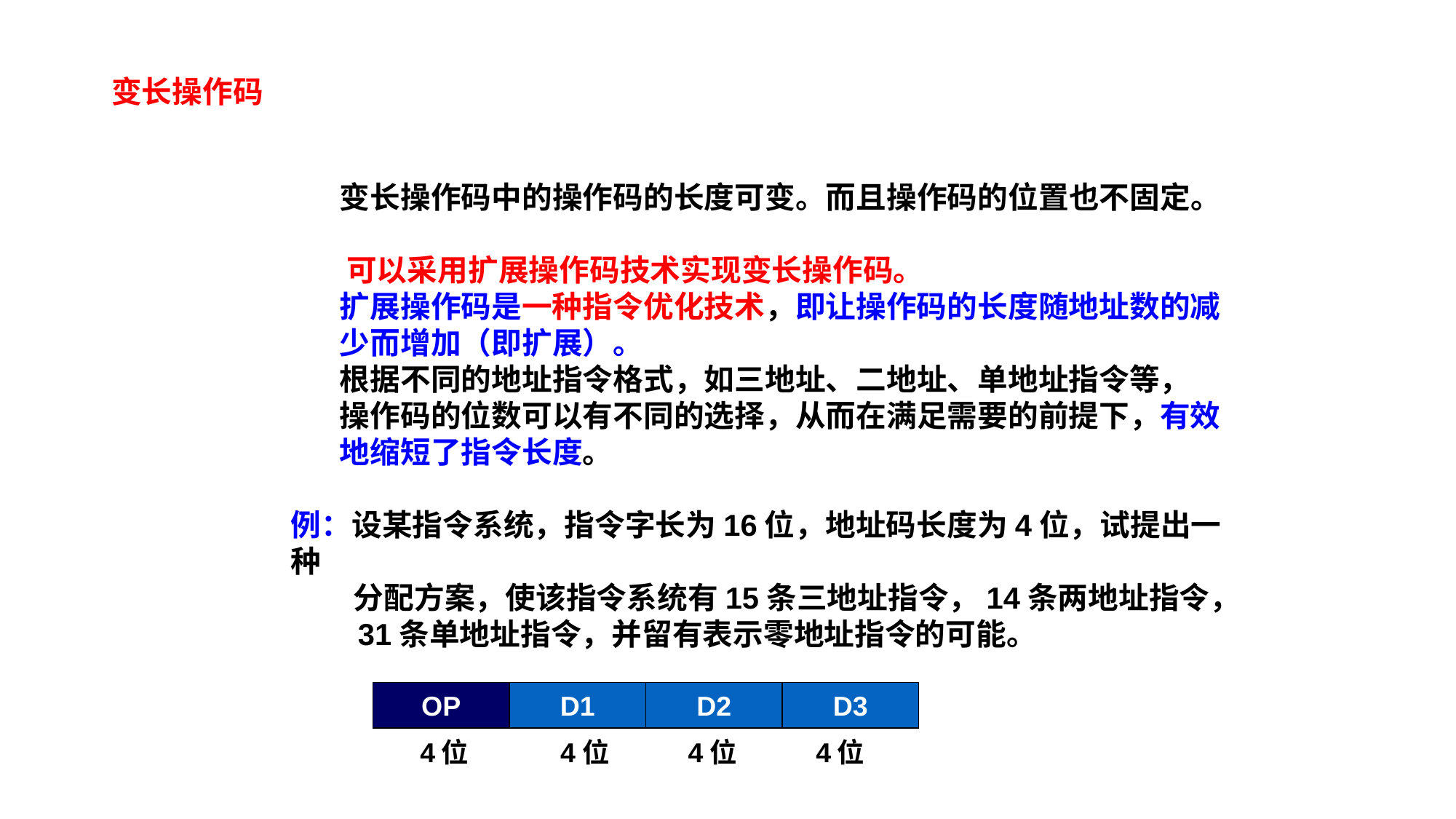

变长操作码

      变长操作码中的操作码的长度可变。而且操作码的位置也不固定。
       可以采用扩展操作码技术实现变长操作码。
      扩展操作码是一种指令优化技术，即让操作码的长度随地址数的减
      少而增加（即扩展）。
      根据不同的地址指令格式，如三地址、二地址、单地址指令等，
      操作码的位数可以有不同的选择，从而在满足需要的前提下，有效
      地缩短了指令长度。

例：设某指令系统，指令字长为16位，地址码长度为4位，试提出一种
        分配方案，使该指令系统有15条三地址指令，14条两地址指令，
        31条单地址指令，并留有表示零地址指令的可能。
OP
D1
D2
D3
4位	    4位	       4位	          4位